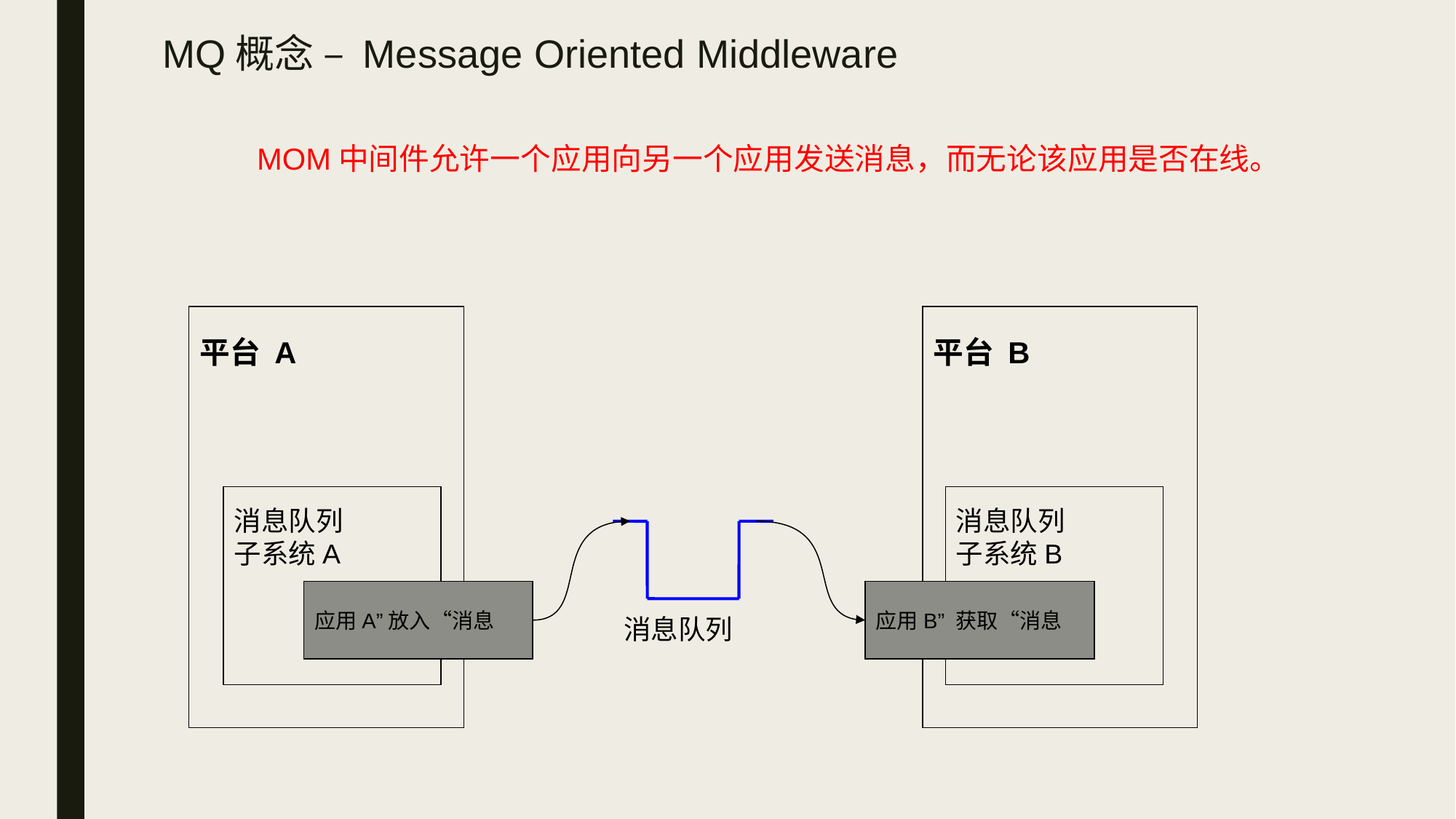

# MQ概念 – Message Oriented Middleware
MOM中间件允许一个应用向另一个应用发送消息，而无论该应用是否在线。

平台 A

平台 B

消息队列
子系统A

消息队列
子系统B

应用A”放入“消息
应用B” 获取“消息

消息队列
5